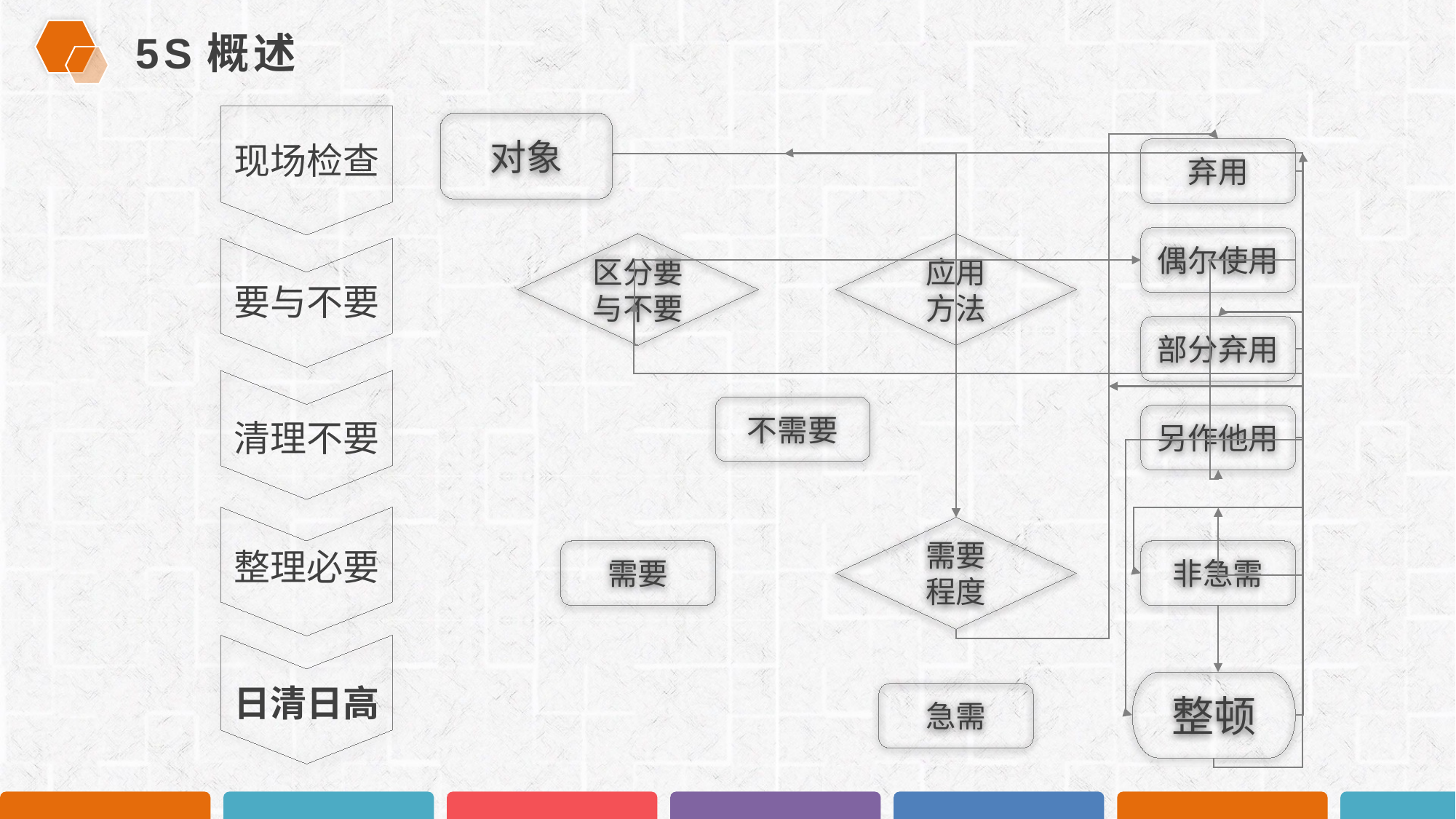

5S概述

对象
现场检查
弃用

偶尔使用
区分要与不要
应用
方法
要与不要
部分弃用

不需要
另作他用
清理不要

需要
程度
整理必要
需要
非急需

整顿
日清日高
急需